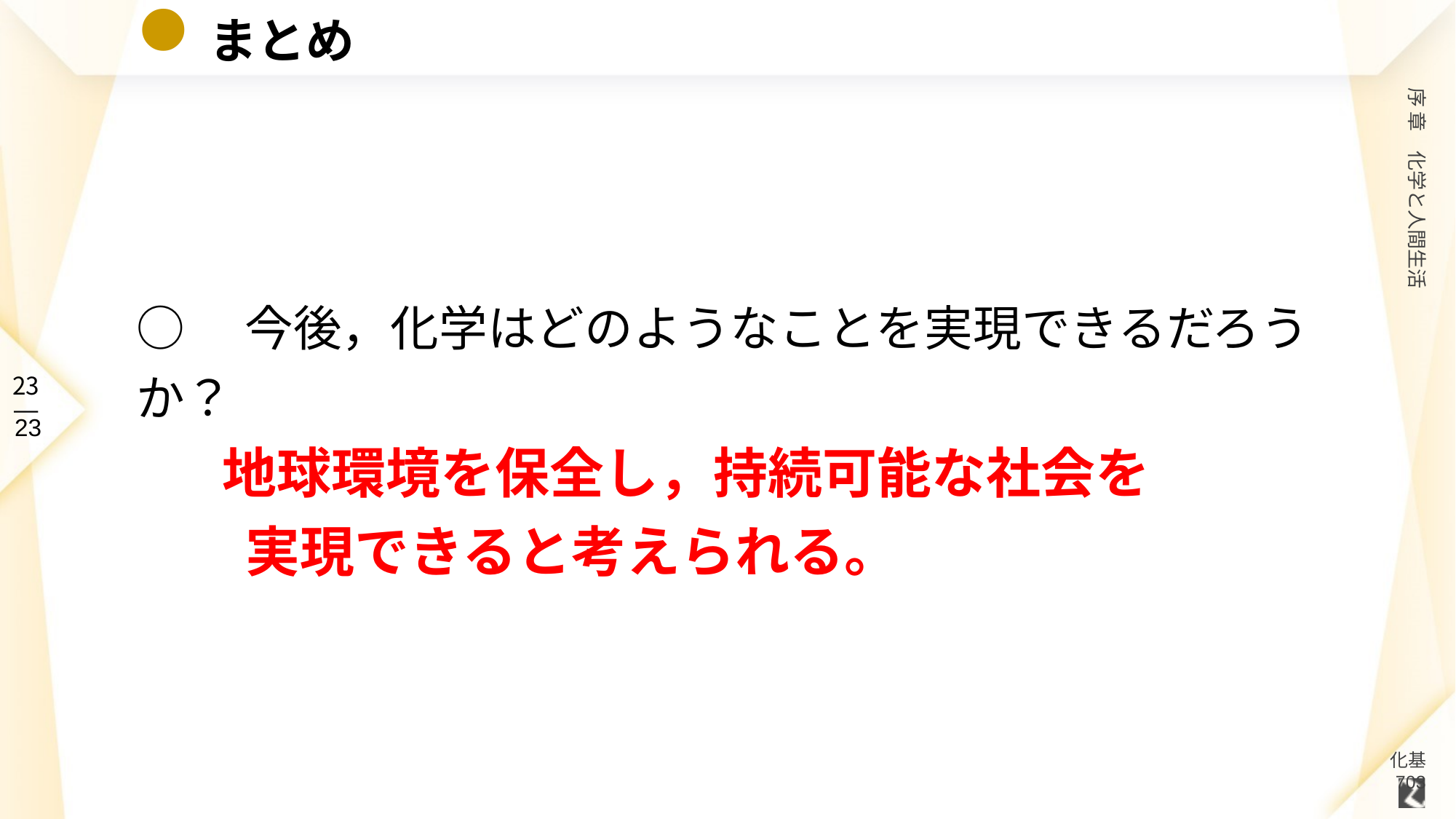

# まとめ
○　今後，化学はどのようなことを実現できるだろうか？
        地球環境を保全し，持続可能な社会を
　　実現できると考えられる。